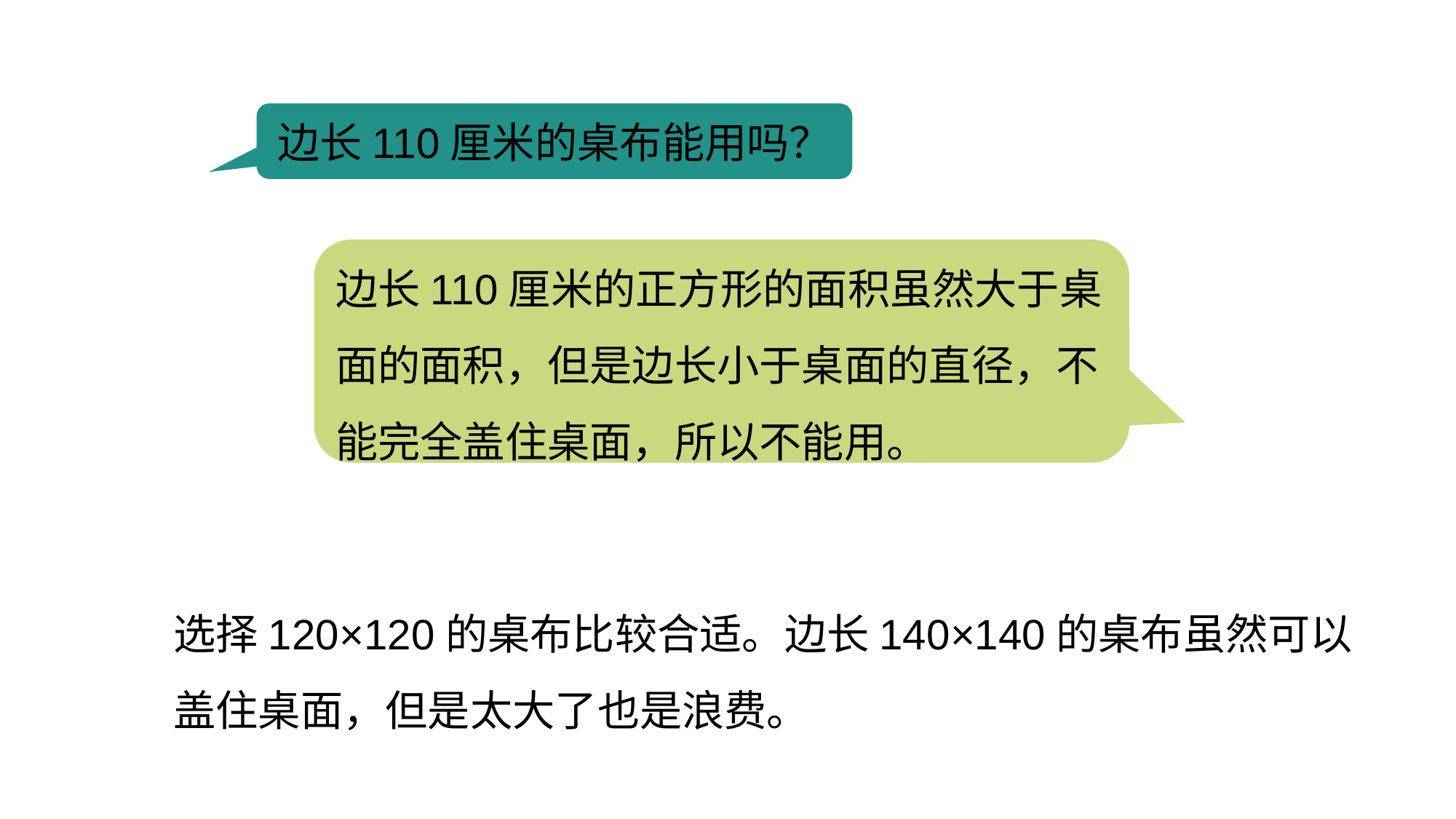

边长110厘米的桌布能用吗？
边长110厘米的正方形的面积虽然大于桌面的面积，但是边长小于桌面的直径，不能完全盖住桌面，所以不能用。
选择120×120的桌布比较合适。边长140×140的桌布虽然可以盖住桌面，但是太大了也是浪费。